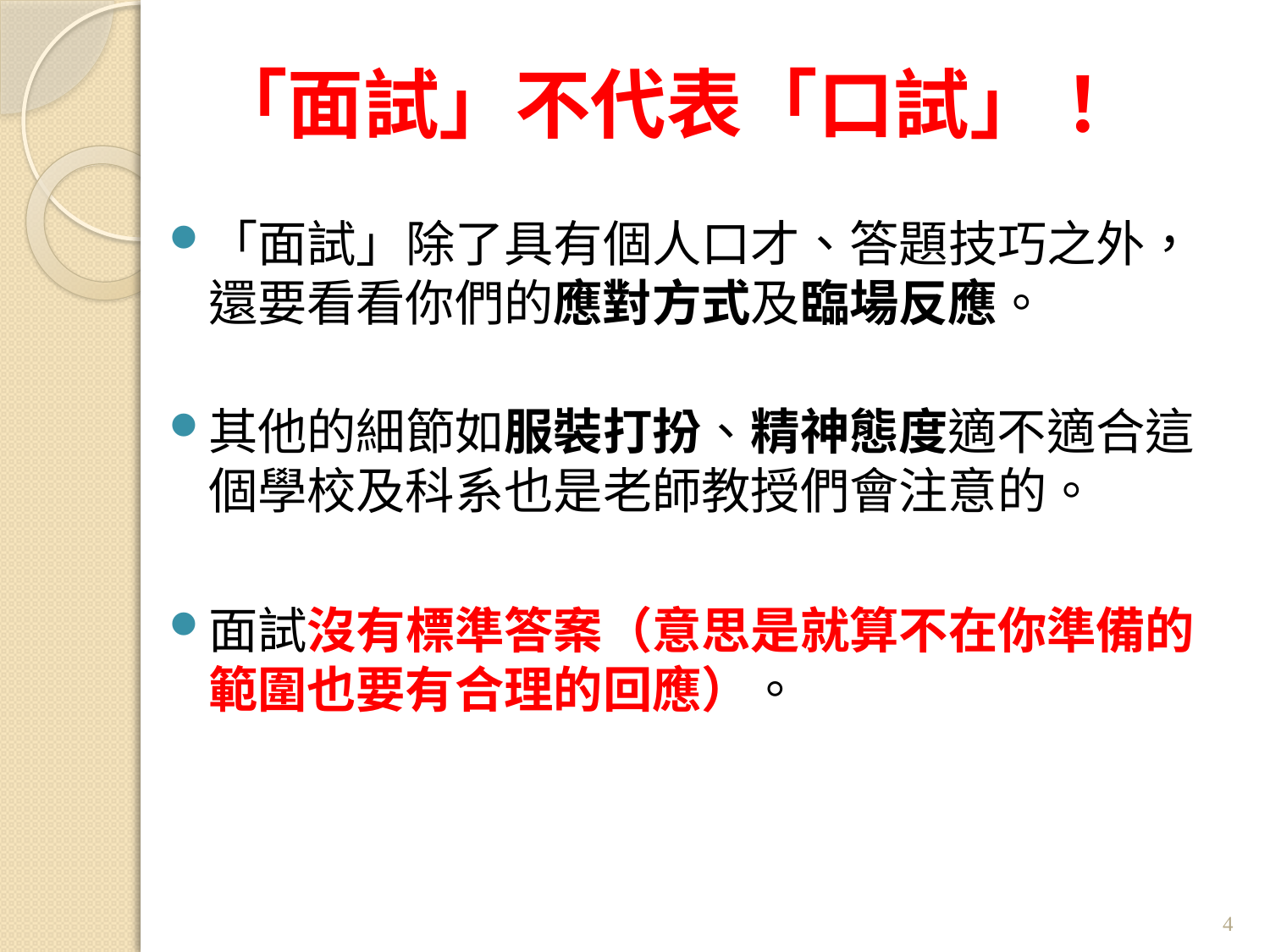

# 「面試」不代表「口試」！
「面試」除了具有個人口才、答題技巧之外，還要看看你們的應對方式及臨場反應。
其他的細節如服裝打扮、精神態度適不適合這個學校及科系也是老師教授們會注意的。

面試沒有標準答案（意思是就算不在你準備的範圍也要有合理的回應）。

4